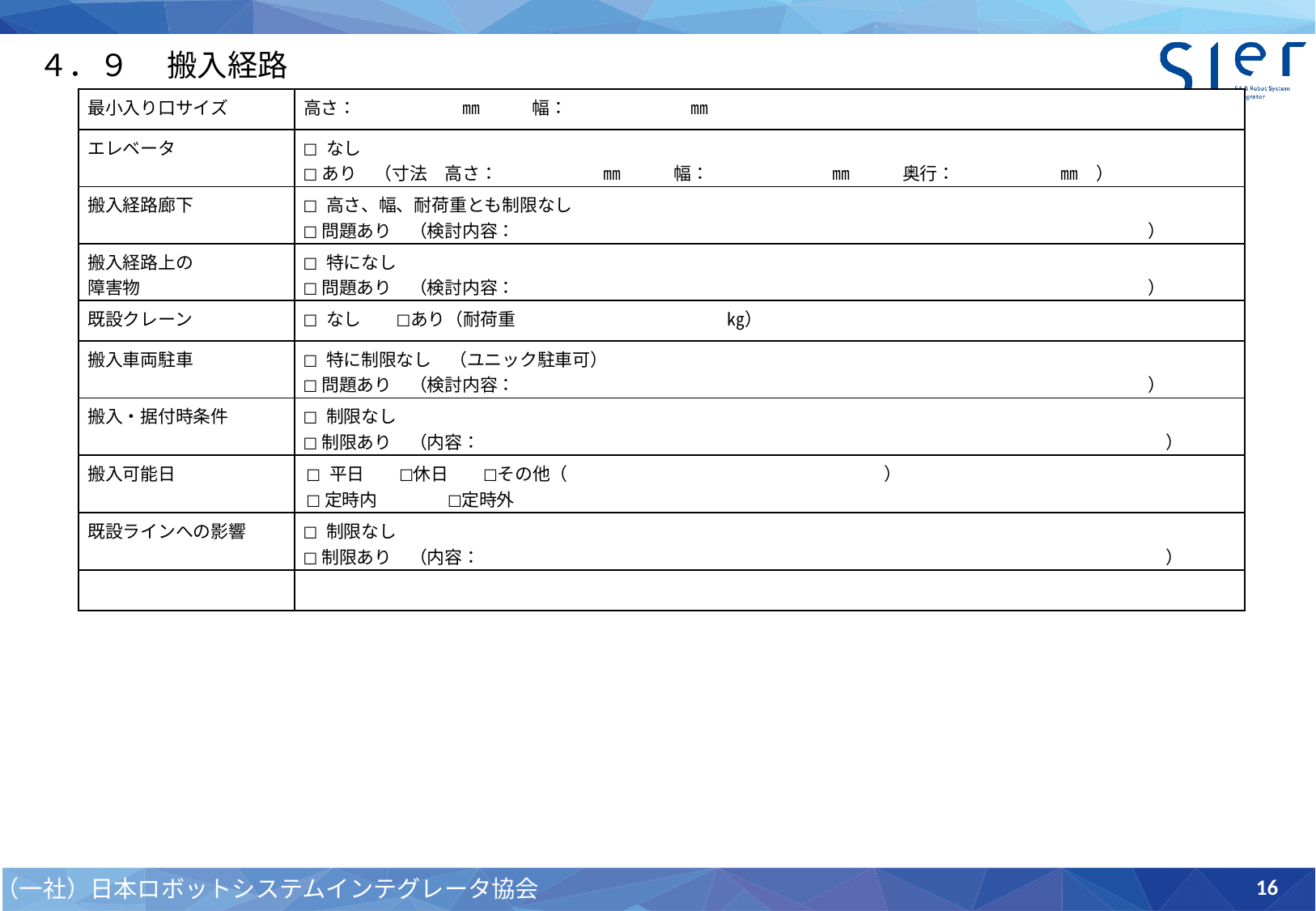

４．９ 　搬入経路
| 最小入り口サイズ | 高さ：　　　　　　㎜　　　幅：　　　　　　　㎜ |
| --- | --- |
| エレベータ | □なし □あり　（寸法　高さ：　　　　　　㎜　　　幅：　　　　　　　㎜　　　奥行：　　　　　　㎜　） |
| 搬入経路廊下 | □高さ、幅、耐荷重とも制限なし □問題あり　（検討内容：　　　　　　　　　　　　　　　　　　　　　　　　　　　　　　　　　　　　） |
| 搬入経路上の 障害物 | □特になし □問題あり　（検討内容：　　　　　　　　　　　　　　　　　　　　　　　　　　　　　　　　　　　　） |
| 既設クレーン | □なし　　□あり（耐荷重　　　　　　　　　　　　㎏） |
| 搬入車両駐車 | □特に制限なし　（ユニック駐車可） □問題あり　（検討内容：　　　　　　　　　　　　　　　　　　　　　　　　　　　　　　　　　　　　） |
| 搬入・据付時条件 | □制限なし □制限あり　（内容：　　　　　　　　　　　　　　　　　　　　　　　　　　　　　　　　　　　　　　　） |
| 搬入可能日 | □平日　　□休日　　□その他（　　　　　　　　　　　　　　　　　　） □定時内　　　　□定時外 |
| 既設ラインへの影響 | □制限なし □制限あり　（内容：　　　　　　　　　　　　　　　　　　　　　　　　　　　　　　　　　　　　　　　） |
|  |  |
16